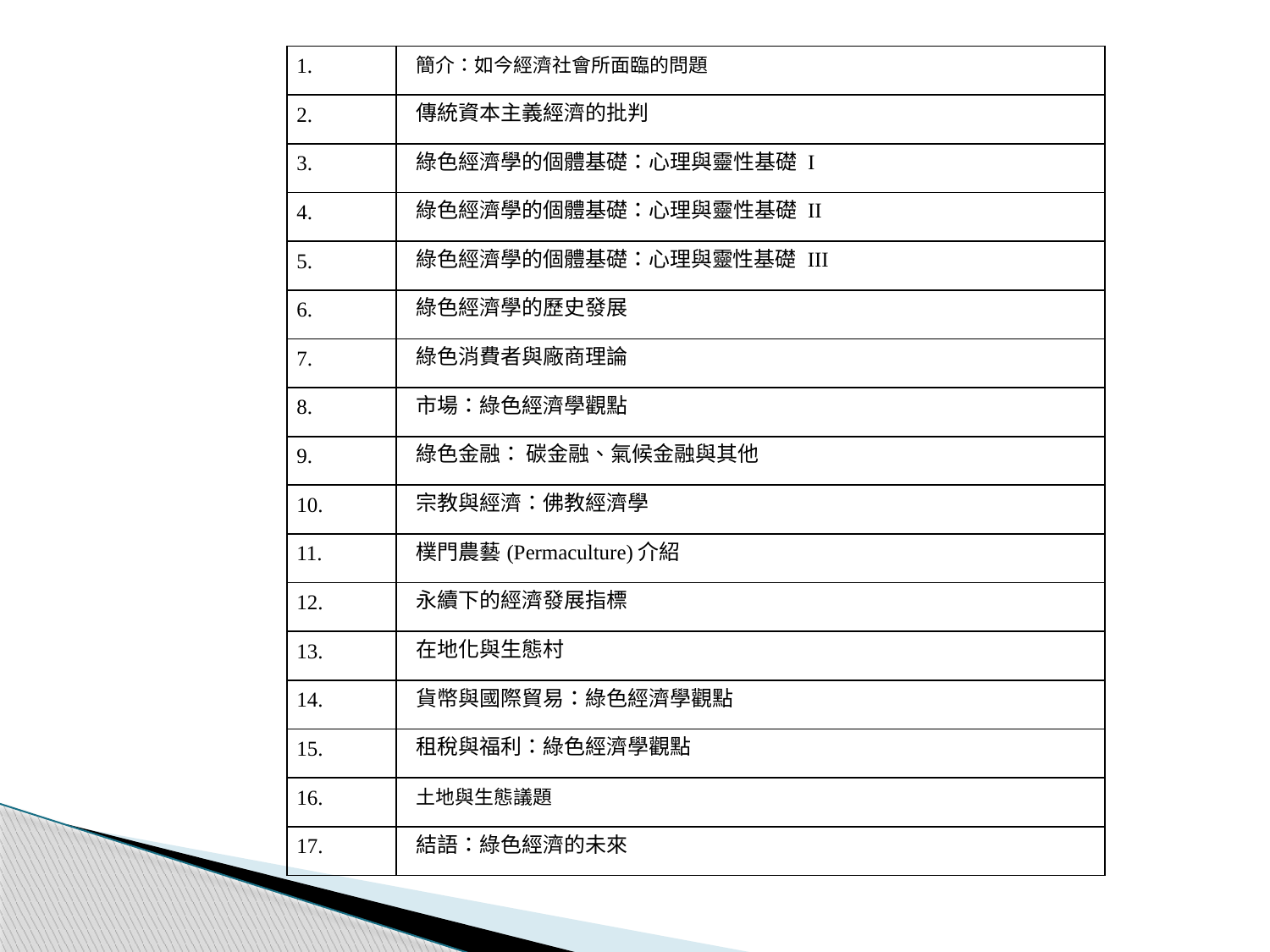

| 1. | 簡介：如今經濟社會所面臨的問題 |
| --- | --- |
| 2. | 傳統資本主義經濟的批判 |
| 3. | 綠色經濟學的個體基礎：心理與靈性基礎 I |
| 4. | 綠色經濟學的個體基礎：心理與靈性基礎 II |
| 5. | 綠色經濟學的個體基礎：心理與靈性基礎 III |
| 6. | 綠色經濟學的歷史發展 |
| 7. | 綠色消費者與廠商理論 |
| 8. | 市場：綠色經濟學觀點 |
| 9. | 綠色金融： 碳金融、氣候金融與其他 |
| 10. | 宗教與經濟：佛教經濟學 |
| 11. | 樸門農藝(Permaculture)介紹 |
| 12. | 永續下的經濟發展指標 |
| 13. | 在地化與生態村 |
| 14. | 貨幣與國際貿易：綠色經濟學觀點 |
| 15. | 租稅與福利：綠色經濟學觀點 |
| 16. | 土地與生態議題 |
| 17. | 結語：綠色經濟的未來 |